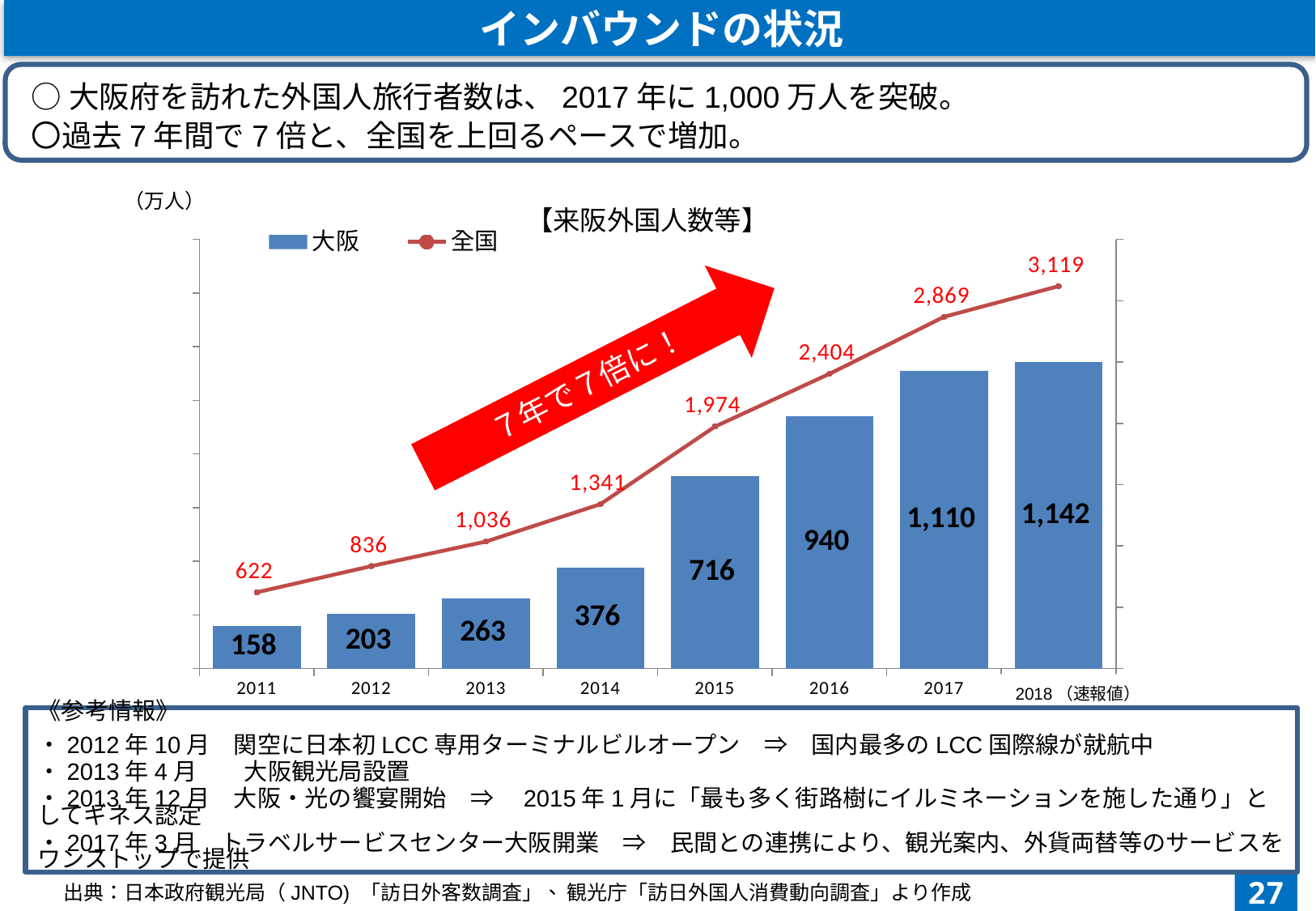

インバウンドの状況
○大阪府を訪れた外国人旅行者数は、2017年に1,000万人を突破。
〇過去7年間で7倍と、全国を上回るペースで増加。

### Chart

| Category | 大阪 | 全国 |
|---|---|---|
| 2011 | 158.0 | 622.0 |
| 2012 | 203.0 | 836.0 |
| 2013 | 263.0 | 1036.0 |
| 2014 | 376.0 | 1341.0 |
| 2015 | 716.0 | 1974.0 |
| 2016 | 940.0 | 2404.0 |
| 2017 | 1110.0 | 2869.0 |
| 2018 | 1142.0 | 3119.0 |
【来阪外国人数等】
７年で７倍に！
　2018（速報値）
《参考情報》

・2012年10月　関空に日本初LCC専用ターミナルビルオープン　⇒　国内最多のLCC国際線が就航中
・2013年4月　　大阪観光局設置
・2013年12月　大阪・光の饗宴開始　⇒　2015年1月に「最も多く街路樹にイルミネーションを施した通り」としてギネス認定
・2017年3月　トラベルサービスセンター大阪開業　⇒　民間との連携により、観光案内、外貨両替等のサービスをワンストップで提供
27
　出典：日本政府観光局（JNTO) 「訪日外客数調査」、 観光庁「訪日外国人消費動向調査」より作成